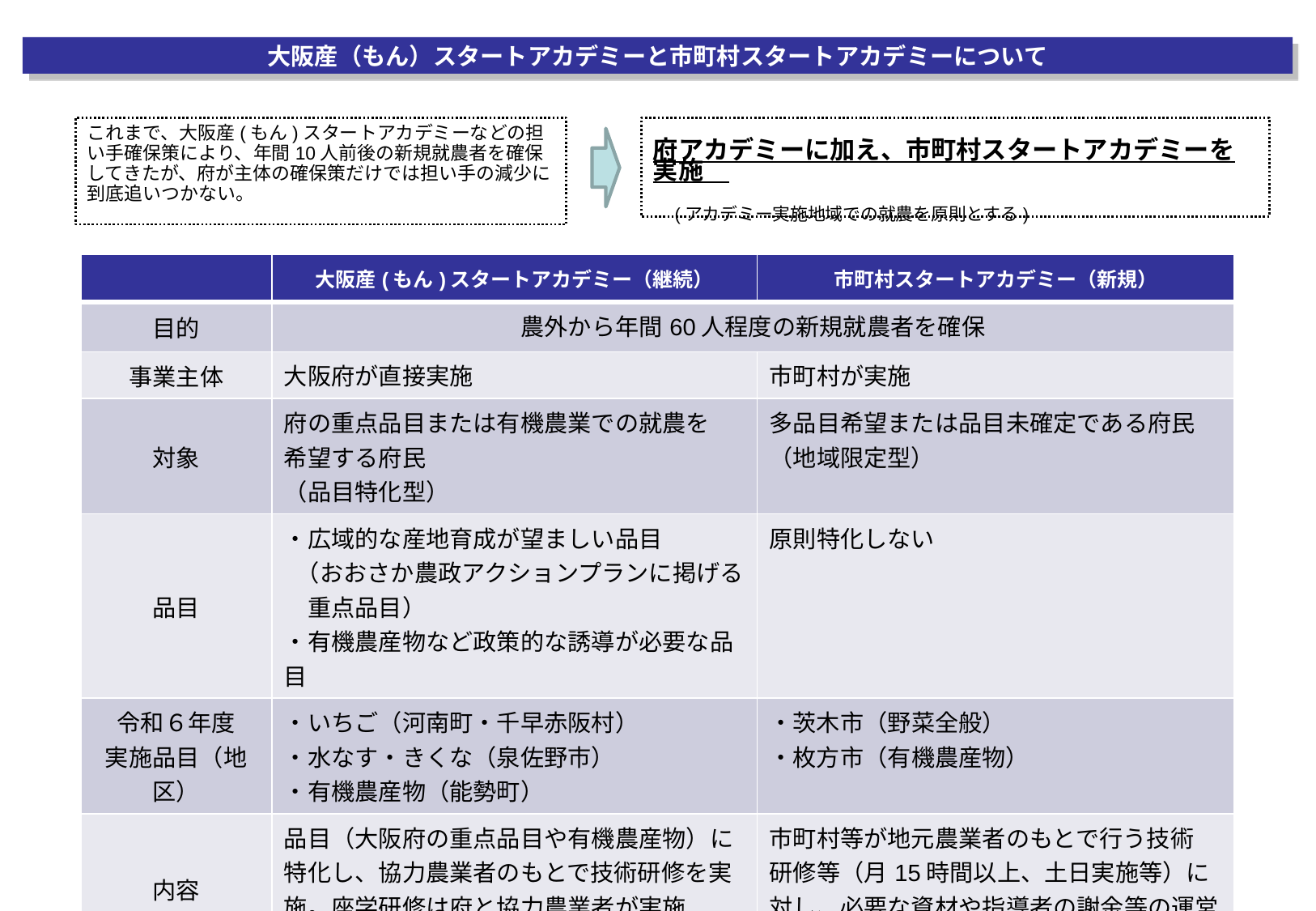

大阪産（もん）スタートアカデミーと市町村スタートアカデミーについて
これまで、大阪産(もん)スタートアカデミーなどの担い手確保策により、年間10人前後の新規就農者を確保してきたが、府が主体の確保策だけでは担い手の減少に到底追いつかない。

府アカデミーに加え、市町村スタートアカデミーを実施

　(アカデミー実施地域での就農を原則とする)

|  | 大阪産(もん)スタートアカデミー（継続） | 市町村スタートアカデミー（新規） |
| --- | --- | --- |
| 目的 | 農外から年間60人程度の新規就農者を確保 |  |
| 事業主体 | 大阪府が直接実施 | 市町村が実施 |
| 対象 | 府の重点品目または有機農業での就農を 希望する府民 （品目特化型） | 多品目希望または品目未確定である府民（地域限定型） |
| 品目 | ・広域的な産地育成が望ましい品目 （おおさか農政アクションプランに掲げる 　重点品目） ・有機農産物など政策的な誘導が必要な品目 | 原則特化しない |
| 令和６年度 実施品目（地区） | ・いちご（河南町・千早赤阪村） ・水なす・きくな（泉佐野市） ・有機農産物（能勢町） | ・茨木市（野菜全般） ・枚方市（有機農産物） |
| 内容 | 品目（大阪府の重点品目や有機農産物）に 特化し、協力農業者のもとで技術研修を実施。座学研修は府と協力農業者が実施 | 市町村等が地元農業者のもとで行う技術 研修等（月15時間以上、土日実施等）に対し、必要な資材や指導者の謝金等の運営経費を支援 |